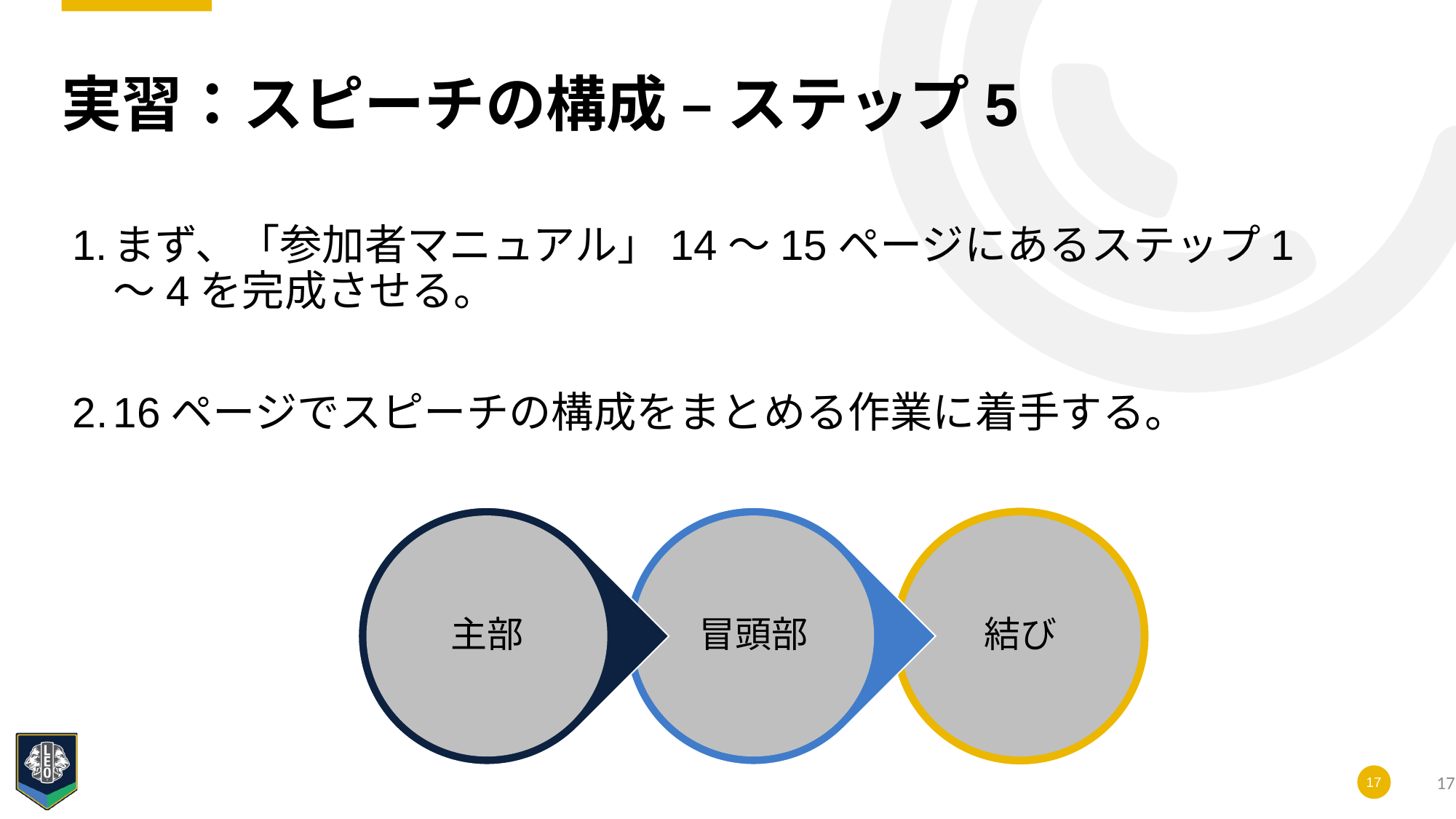

# 実習：スピーチの構成 – ステップ5
まず、「参加者マニュアル」14～15ページにあるステップ1～4を完成させる。

16ページでスピーチの構成をまとめる作業に着手する。

結び
冒頭部
主部
17
17